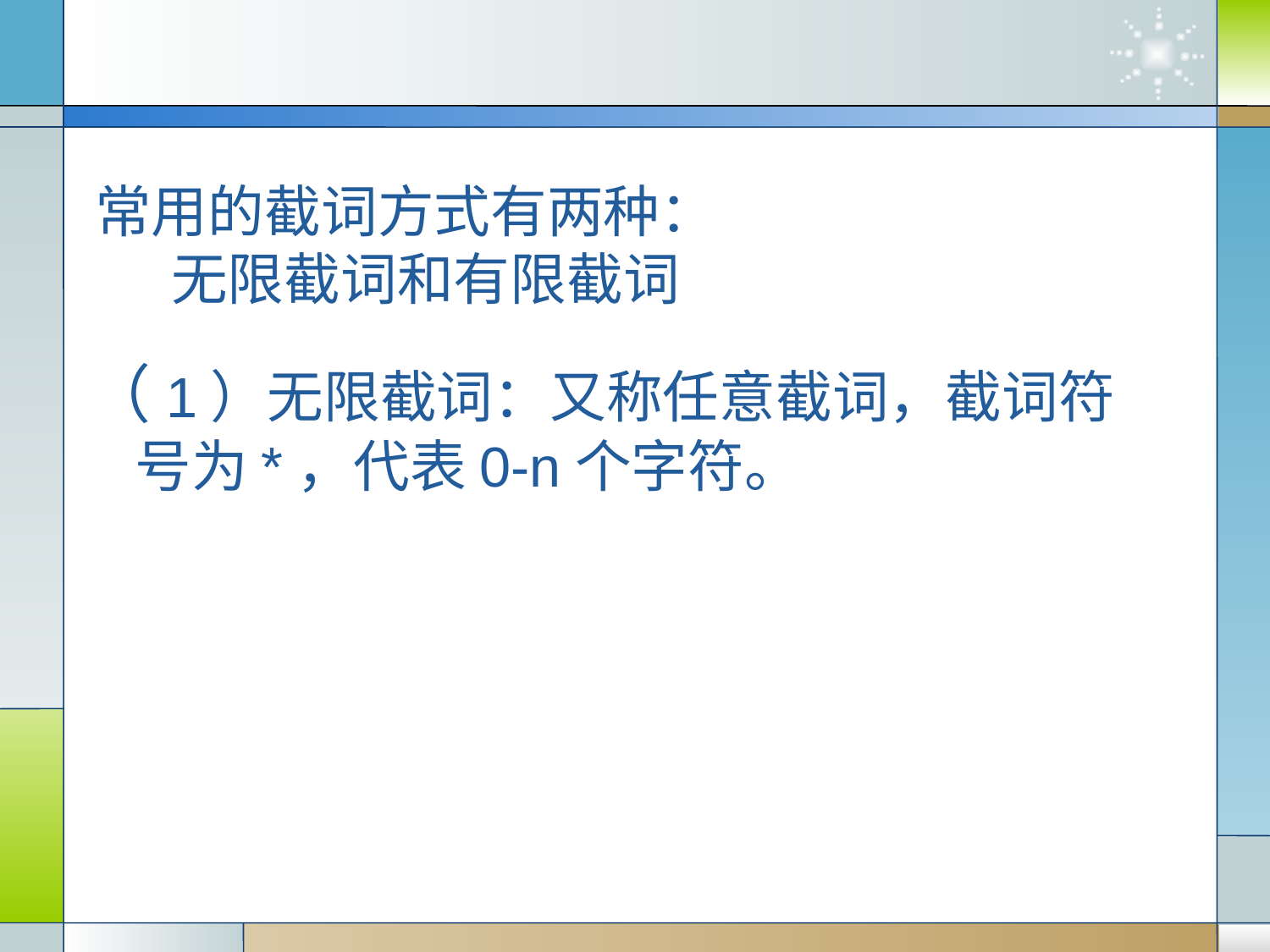

常用的截词方式有两种：
      无限截词和有限截词
（1）无限截词：又称任意截词，截词符号为*，代表0-n个字符。